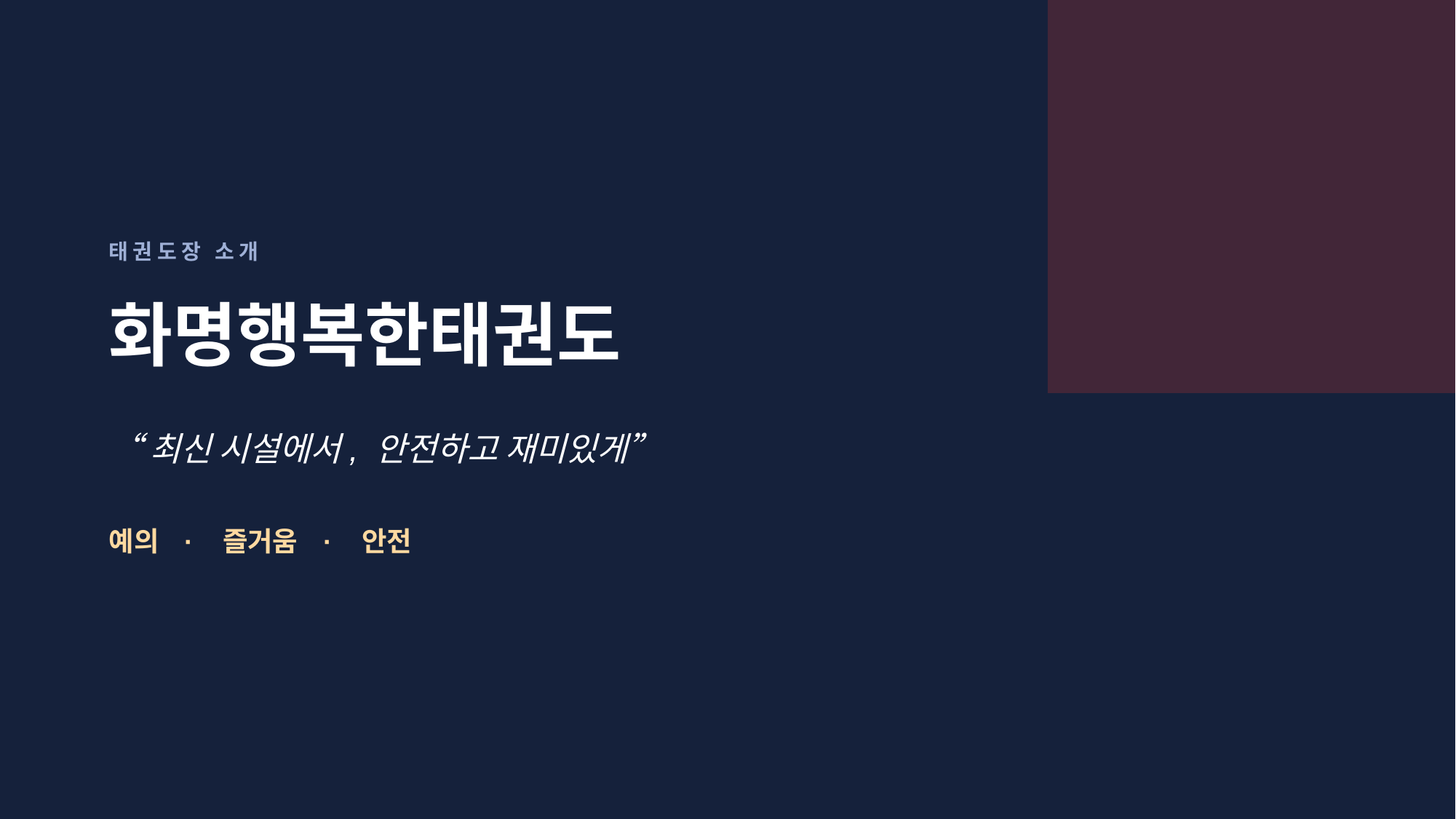

태권도장 소개
화명행복한태권도
“최신 시설에서, 안전하고 재미있게”
예의   ·   즐거움   ·   안전